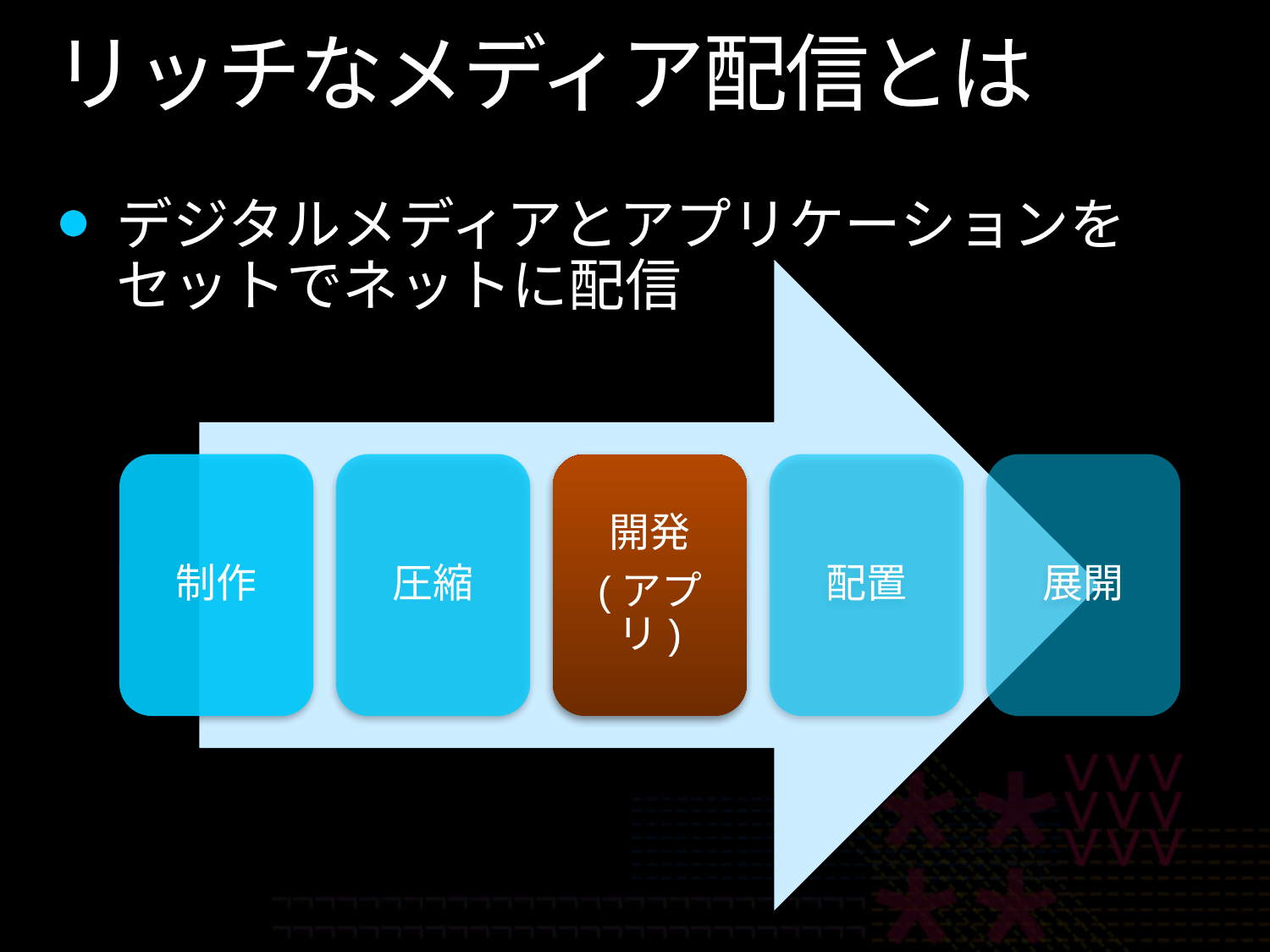

# リッチなメディア配信とは
デジタルメディアとアプリケーションをセットでネットに配信
制作
圧縮
開発
(アプリ)
配置
展開